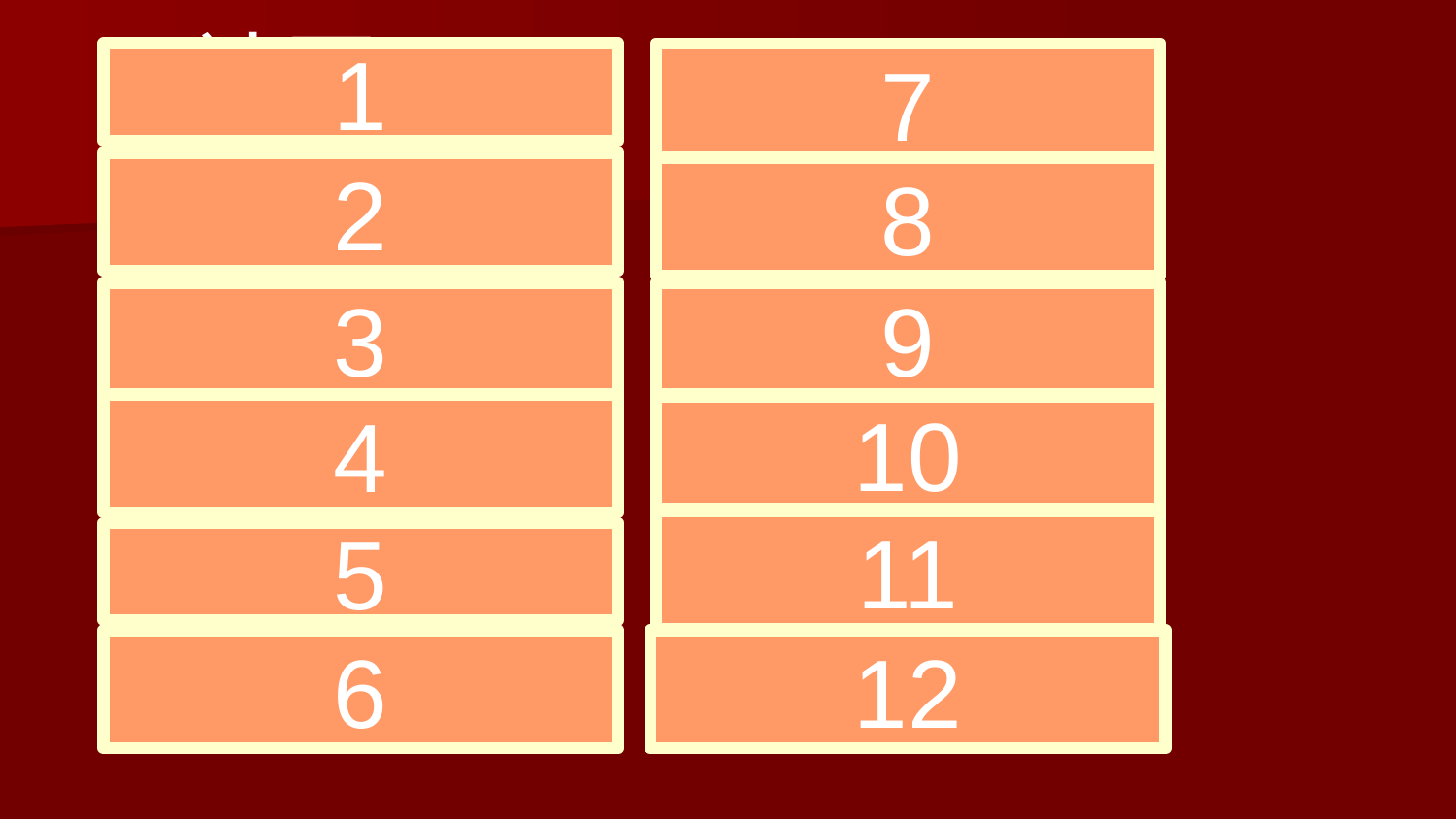

社區
桃園
縣
大溪鎮
琳琅滿目
約
1
7
巷口
雜貨店
熟
商品
五花八門
困難
2
8
3
9
4
10
11
5
12
6